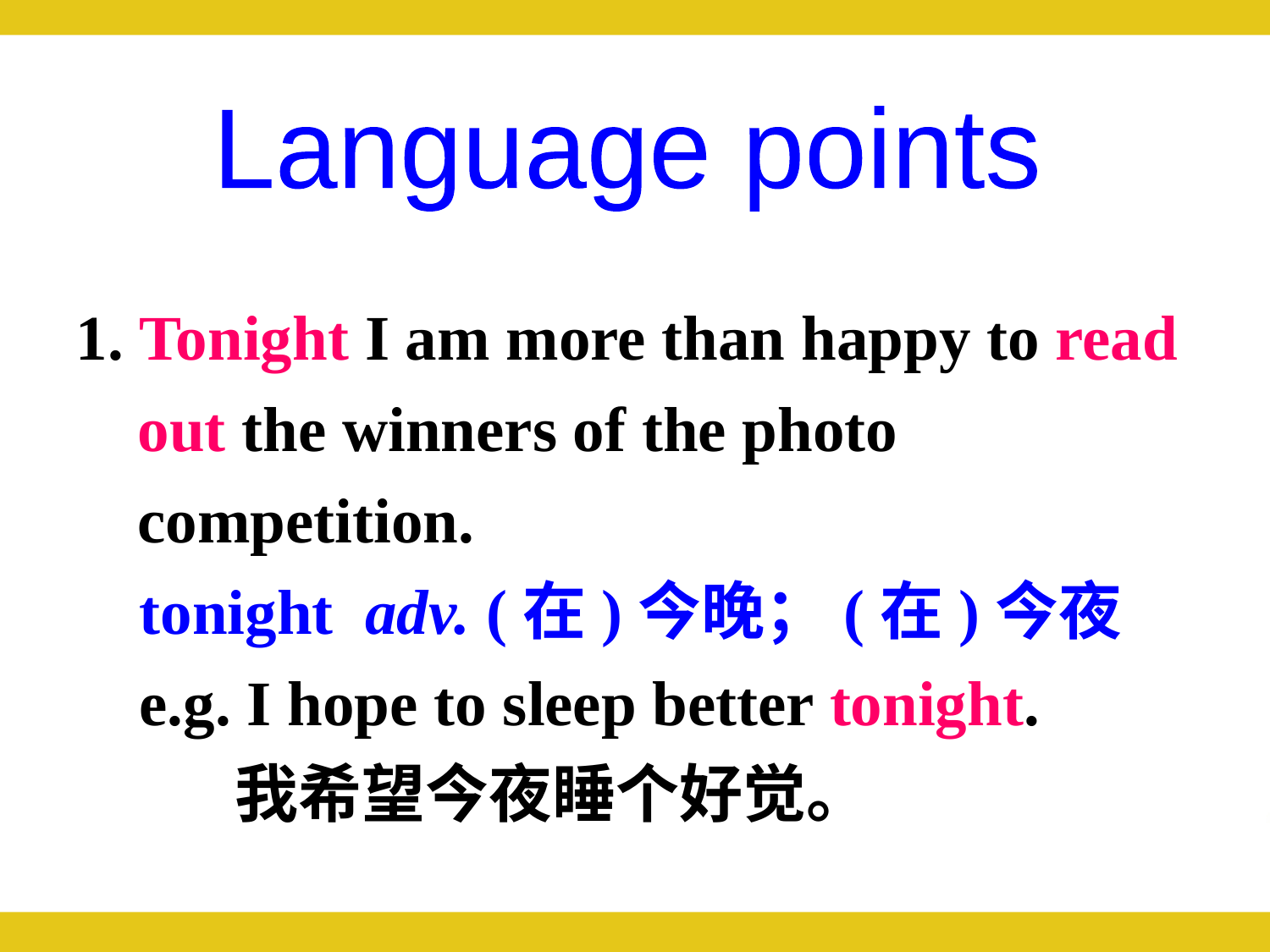

Language points
1. Tonight I am more than happy to read out the winners of the photo competition.
    tonight  adv. (在)今晚；(在)今夜
    e.g. I hope to sleep better tonight.
          我希望今夜睡个好觉。